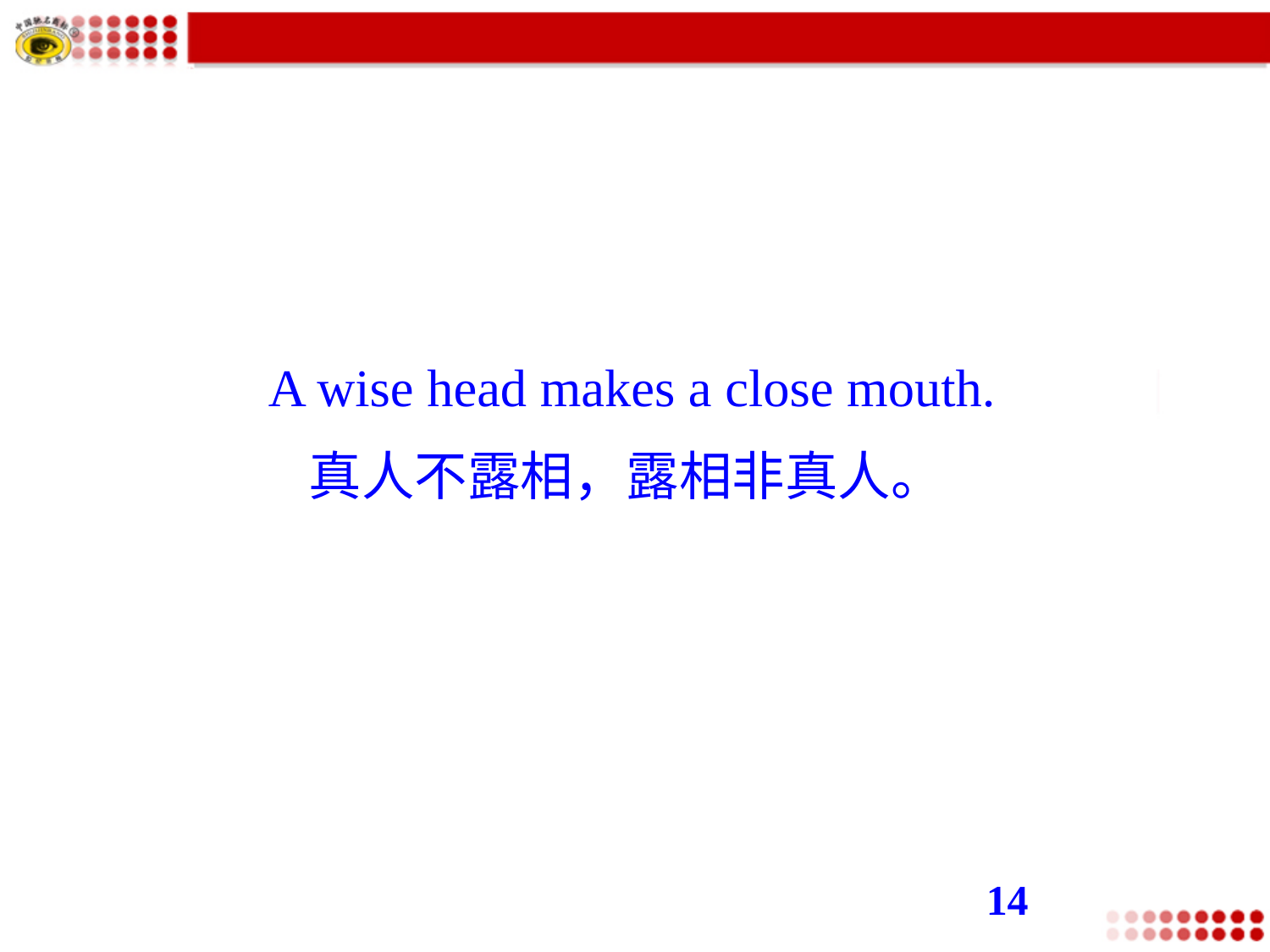

A wise head makes a close mouth.
真人不露相，露相非真人。
14